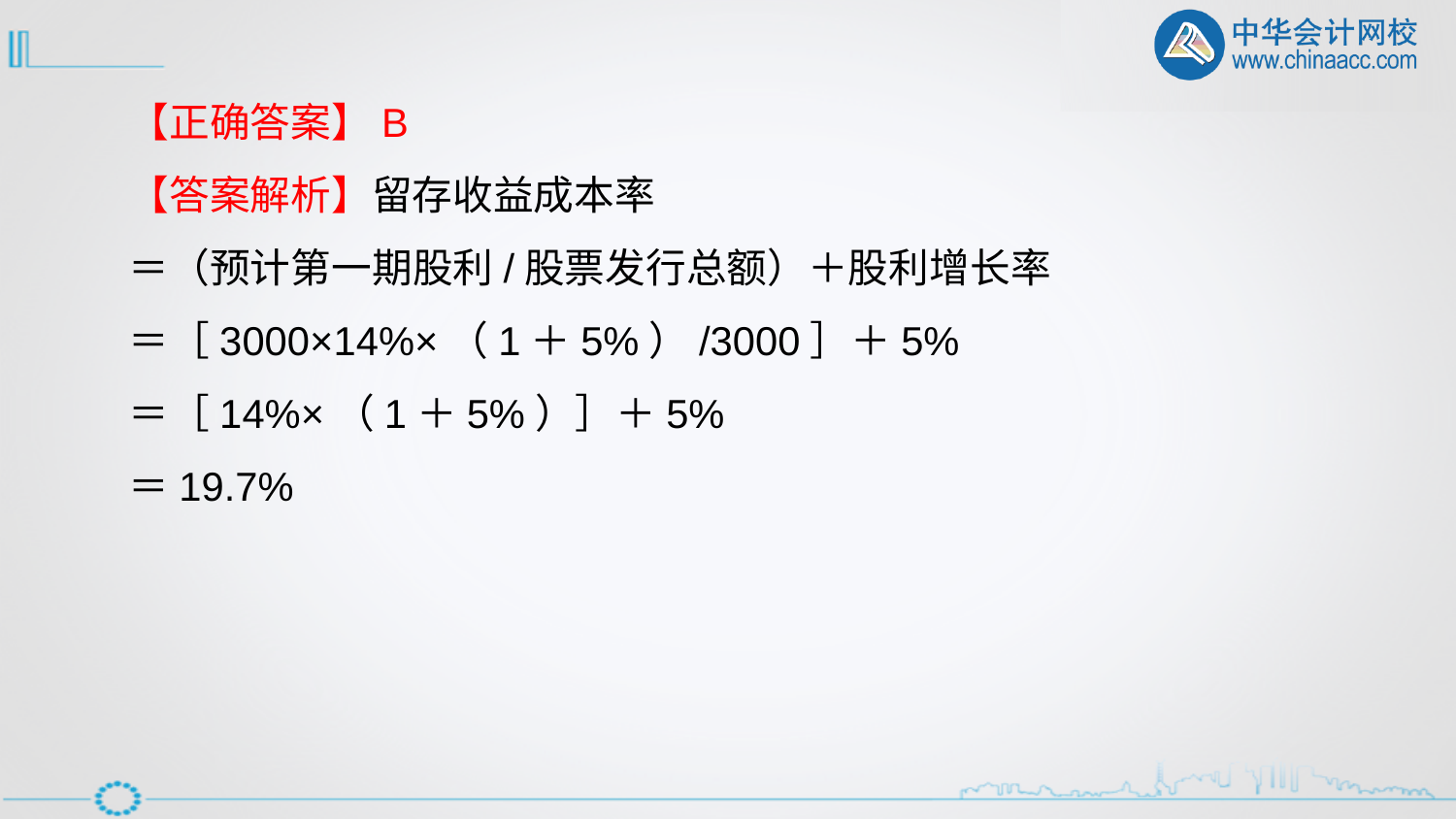

【正确答案】B
【答案解析】留存收益成本率
＝（预计第一期股利/股票发行总额）＋股利增长率
＝［3000×14%×（1＋5%）/3000］＋5%
＝［14%×（1＋5%）］＋5%
＝19.7%